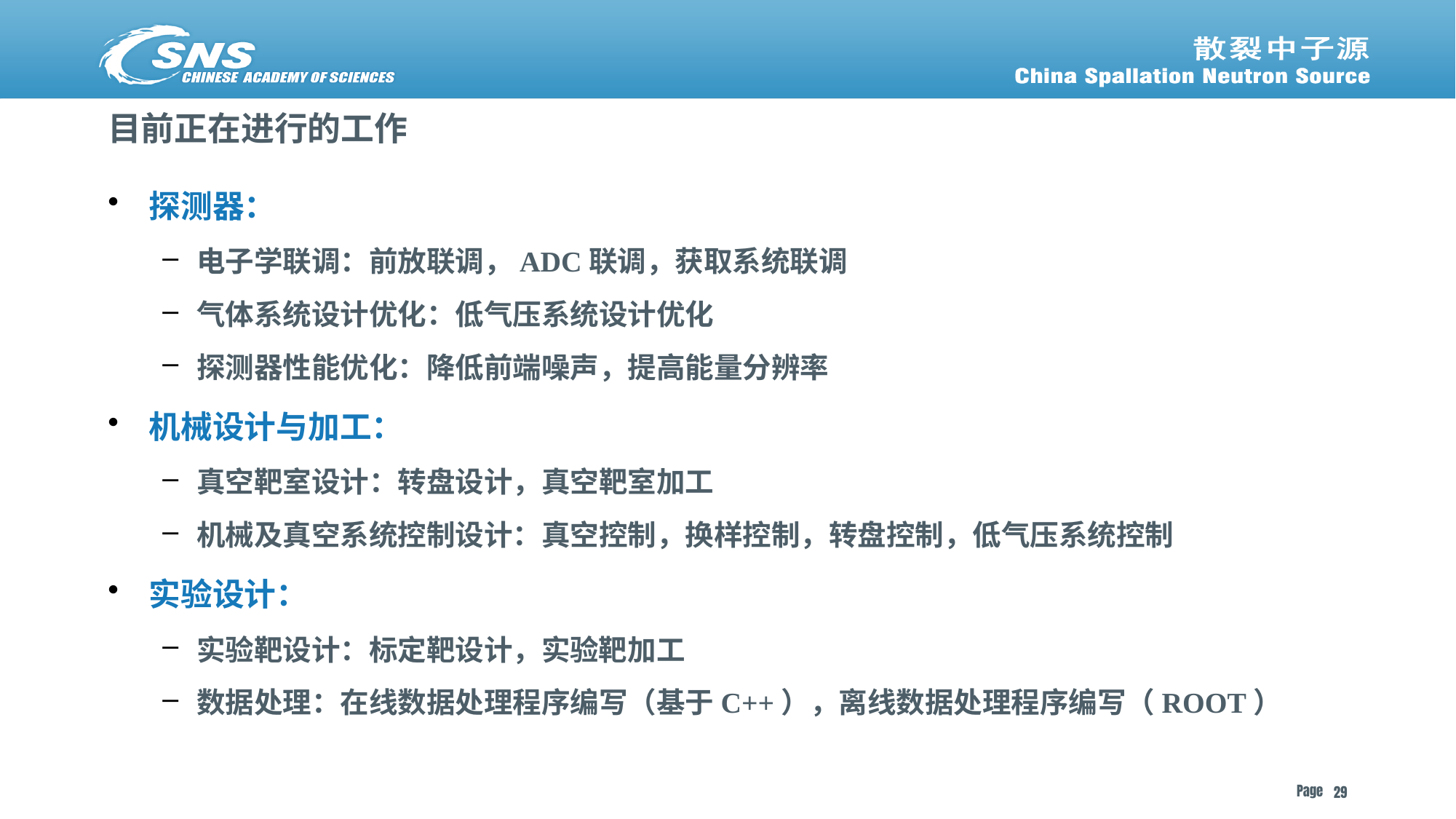

# 目前正在进行的工作
探测器：
电子学联调：前放联调，ADC联调，获取系统联调
气体系统设计优化：低气压系统设计优化
探测器性能优化：降低前端噪声，提高能量分辨率
机械设计与加工：
真空靶室设计：转盘设计，真空靶室加工
机械及真空系统控制设计：真空控制，换样控制，转盘控制，低气压系统控制
实验设计：
实验靶设计：标定靶设计，实验靶加工
数据处理：在线数据处理程序编写（基于C++），离线数据处理程序编写（ROOT）
29